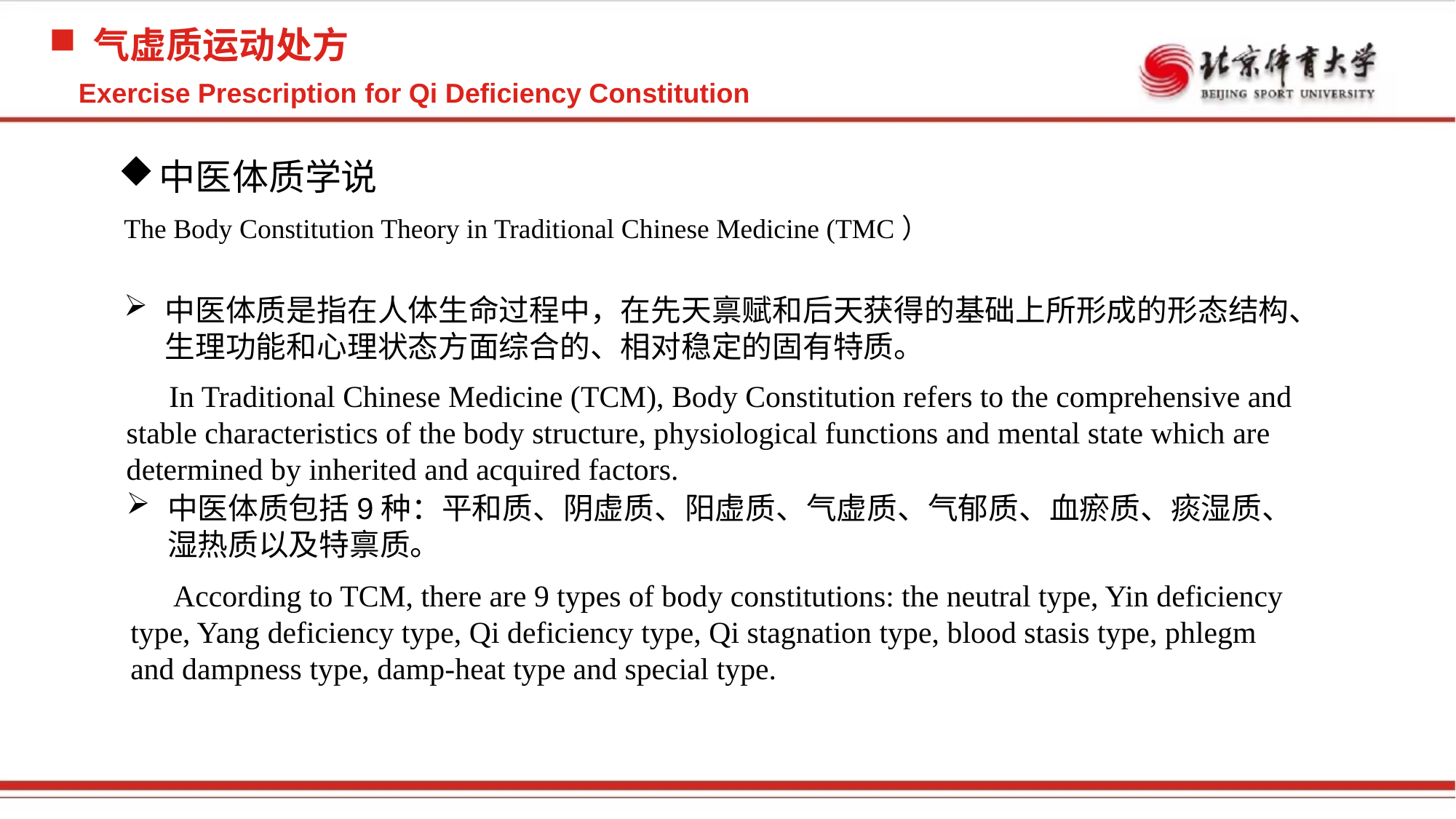

气虚质运动处方
Exercise Prescription for Qi Deficiency Constitution
中医体质学说
The Body Constitution Theory in Traditional Chinese Medicine (TMC）
中医体质是指在人体生命过程中，在先天禀赋和后天获得的基础上所形成的形态结构、生理功能和心理状态方面综合的、相对稳定的固有特质。
In Traditional Chinese Medicine (TCM), Body Constitution refers to the comprehensive and stable characteristics of the body structure, physiological functions and mental state which are determined by inherited and acquired factors.
中医体质包括9种：平和质、阴虚质、阳虚质、气虚质、气郁质、血瘀质、痰湿质、湿热质以及特禀质。
According to TCM, there are 9 types of body constitutions: the neutral type, Yin deficiency type, Yang deficiency type, Qi deficiency type, Qi stagnation type, blood stasis type, phlegm and dampness type, damp-heat type and special type.